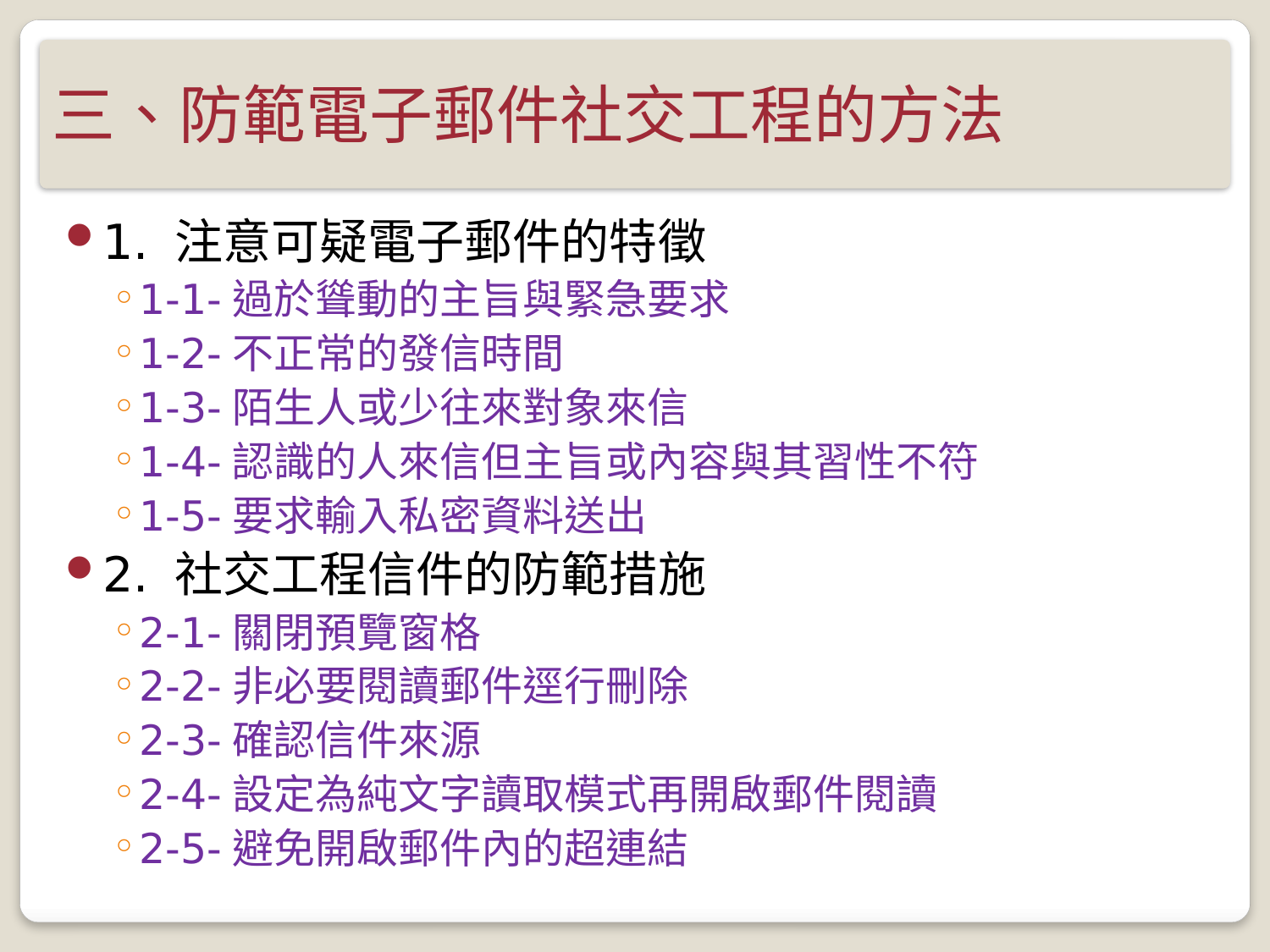

# 三、防範電子郵件社交工程的方法
1. 注意可疑電子郵件的特徵
1-1-過於聳動的主旨與緊急要求
1-2-不正常的發信時間
1-3-陌生人或少往來對象來信
1-4-認識的人來信但主旨或內容與其習性不符
1-5-要求輸入私密資料送出
2. 社交工程信件的防範措施
2-1-關閉預覽窗格
2-2-非必要閱讀郵件逕行刪除
2-3-確認信件來源
2-4-設定為純文字讀取模式再開啟郵件閱讀
2-5-避免開啟郵件內的超連結